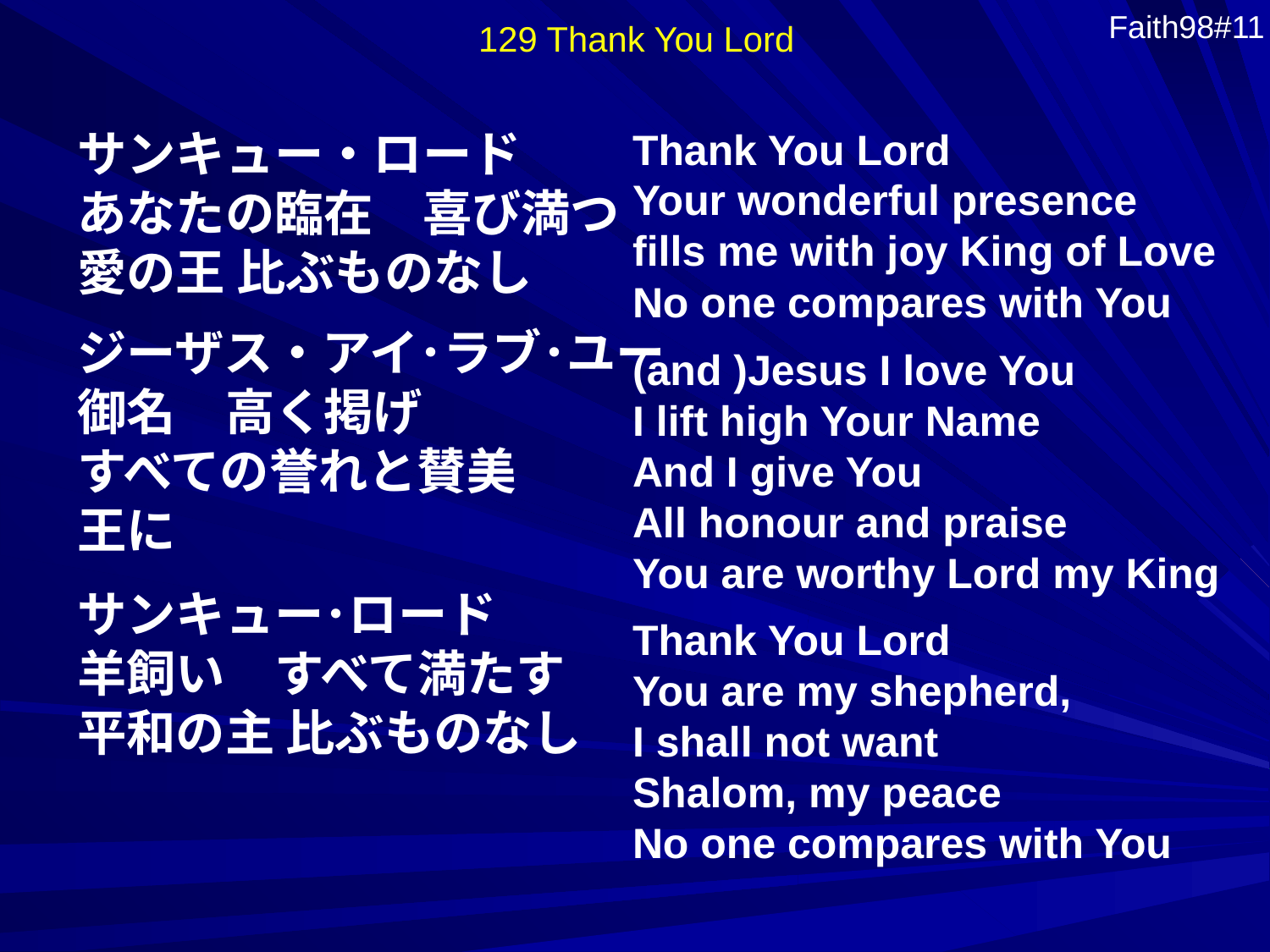

129 Thank You Lord
Faith98#11
サンキュー・ロード
あなたの臨在　喜び満つ
愛の王 比ぶものなし

ジーザス・アイ･ラブ･ユー
御名　高く掲げ
すべての誉れと賛美
王に

サンキュー･ロード
羊飼い　すべて満たす
平和の主 比ぶものなし
Thank You Lord
Your wonderful presence
fills me with joy King of Love
No one compares with You

(and )Jesus I love You
I lift high Your Name
And I give You
All honour and praise
You are worthy Lord my King

Thank You Lord
You are my shepherd,
I shall not want
Shalom, my peace
No one compares with You